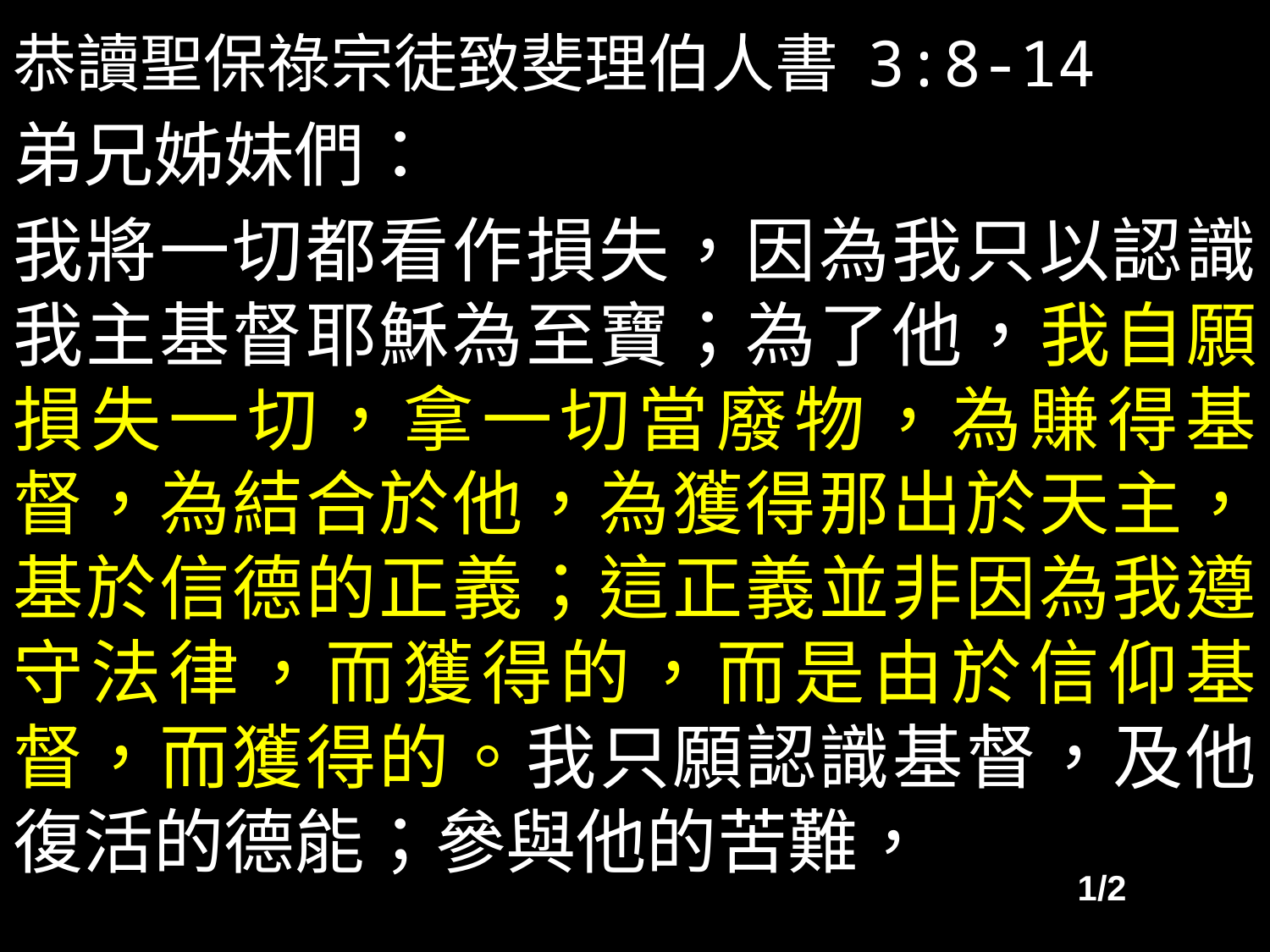

恭讀聖保祿宗徒致斐理伯人書 3:8-14
弟兄姊妹們：
我將一切都看作損失，因為我只以認識我主基督耶穌為至寶；為了他，我自願損失一切，拿一切當廢物，為賺得基督，為結合於他，為獲得那出於天主，基於信德的正義；這正義並非因為我遵守法律，而獲得的，而是由於信仰基督，而獲得的。我只願認識基督，及他復活的德能；參與他的苦難，
1/2